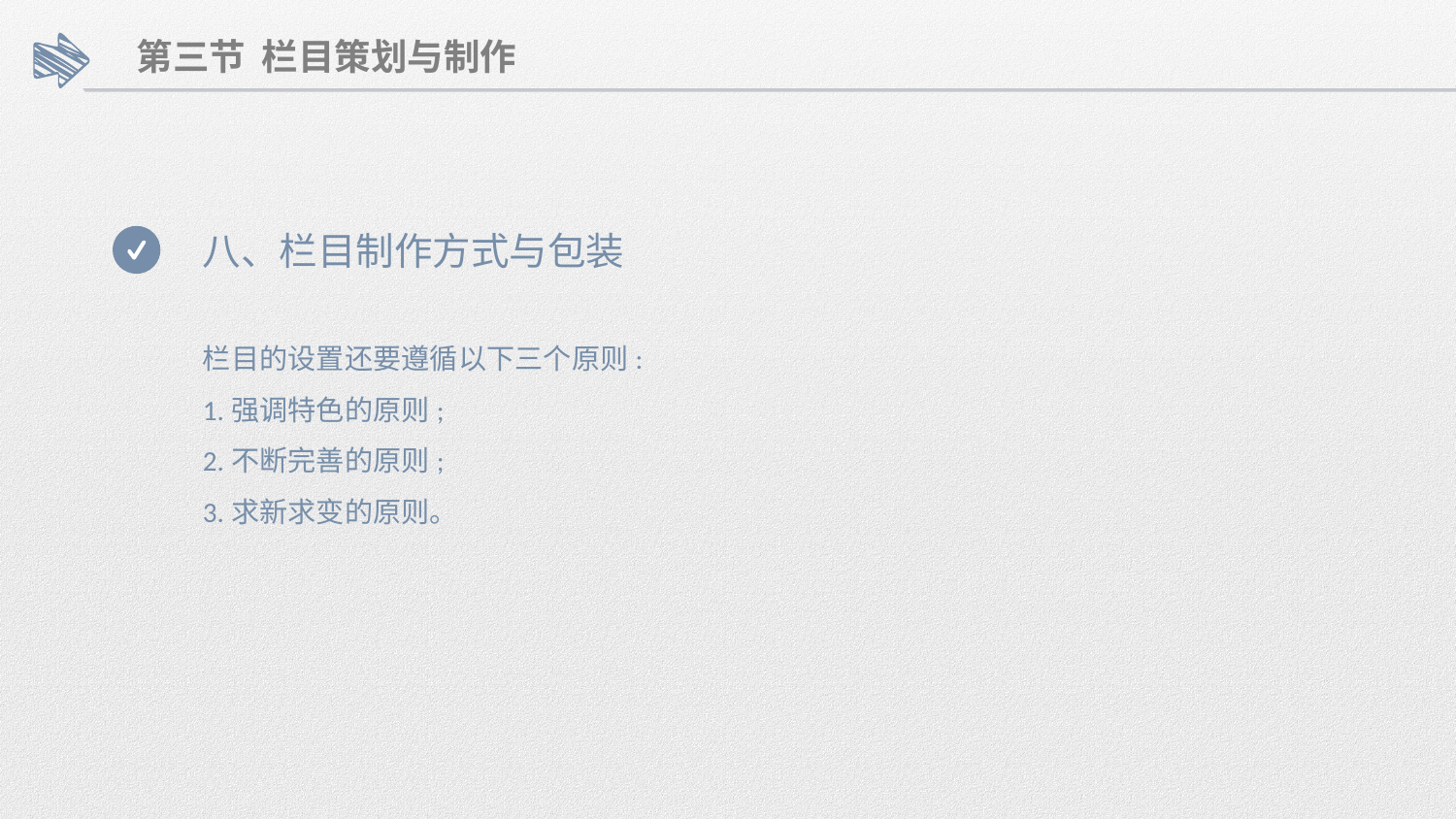

第三节  栏目策划与制作
八、栏目制作方式与包装

栏目的设置还要遵循以下三个原则:
1.强调特色的原则;
2.不断完善的原则;
3.求新求变的原则。